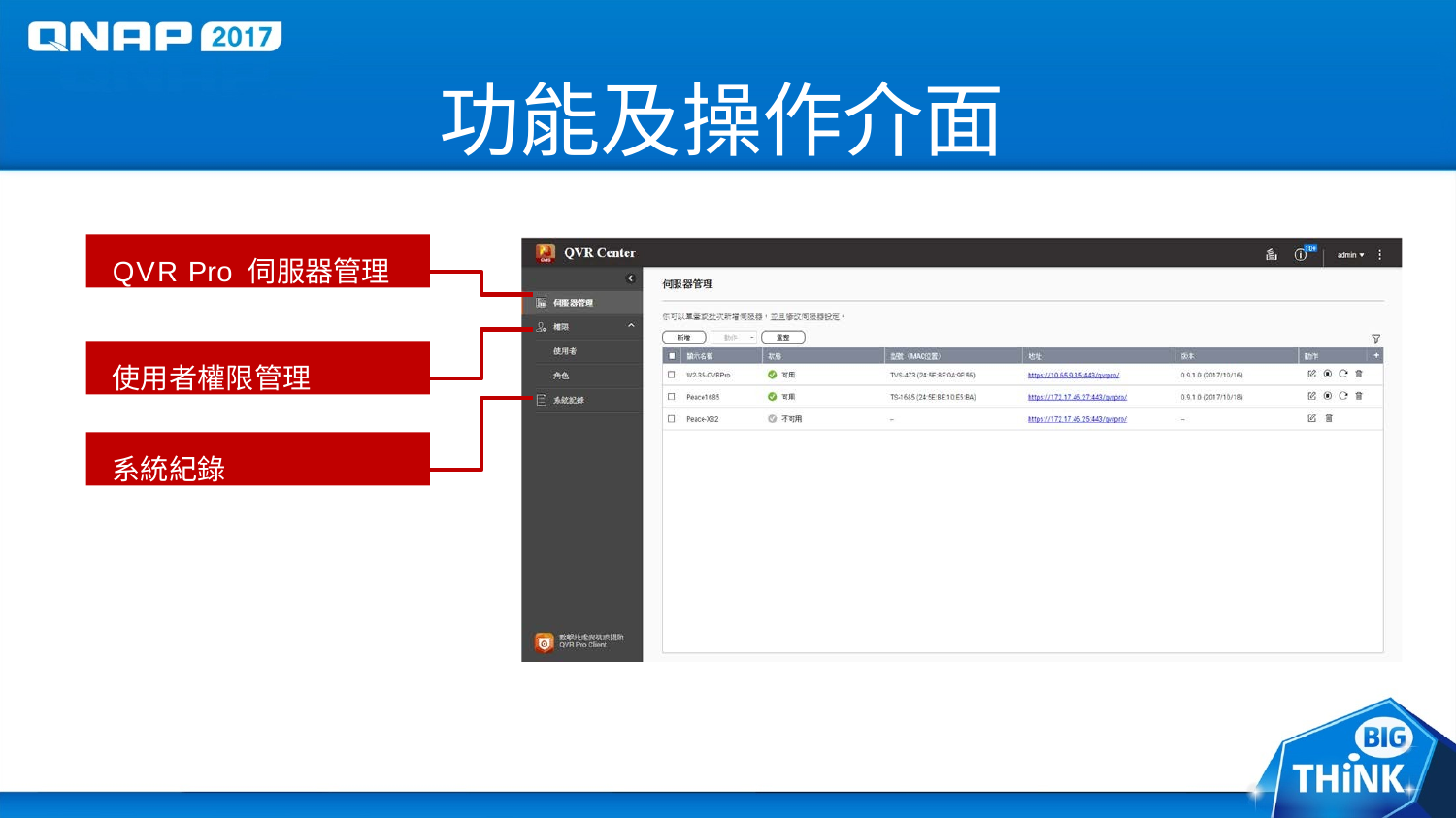

# 功能及操作介面
QVR Pro 伺服器管理

使用者權限管理

系統紀錄